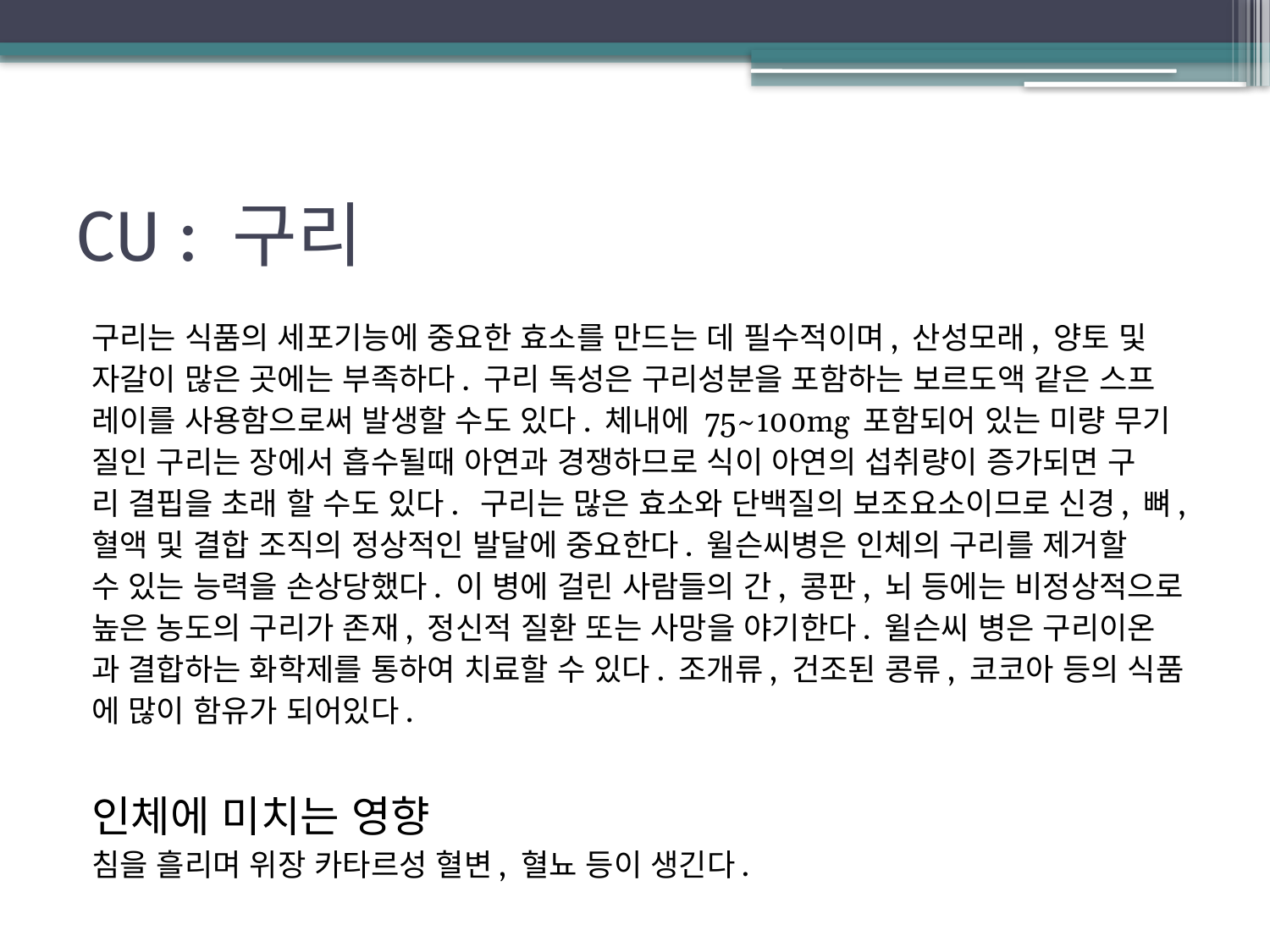

# CU : 구리
구리는 식품의 세포기능에 중요한 효소를 만드는 데 필수적이며, 산성모래, 양토 및
자갈이 많은 곳에는 부족하다. 구리 독성은 구리성분을 포함하는 보르도액 같은 스프
레이를 사용함으로써 발생할 수도 있다. 체내에 75~100mg 포함되어 있는 미량 무기
질인 구리는 장에서 흡수될때 아연과 경쟁하므로 식이 아연의 섭취량이 증가되면 구
리 결핍을 초래 할 수도 있다.  구리는 많은 효소와 단백질의 보조요소이므로 신경, 뼈,
혈액 및 결합 조직의 정상적인 발달에 중요한다. 윌슨씨병은 인체의 구리를 제거할
수 있는 능력을 손상당했다. 이 병에 걸린 사람들의 간, 콩판, 뇌 등에는 비정상적으로
높은 농도의 구리가 존재, 정신적 질환 또는 사망을 야기한다. 윌슨씨 병은 구리이온
과 결합하는 화학제를 통하여 치료할 수 있다. 조개류, 건조된 콩류, 코코아 등의 식품
에 많이 함유가 되어있다.

인체에 미치는 영향
침을 흘리며 위장 카타르성 혈변, 혈뇨 등이 생긴다.